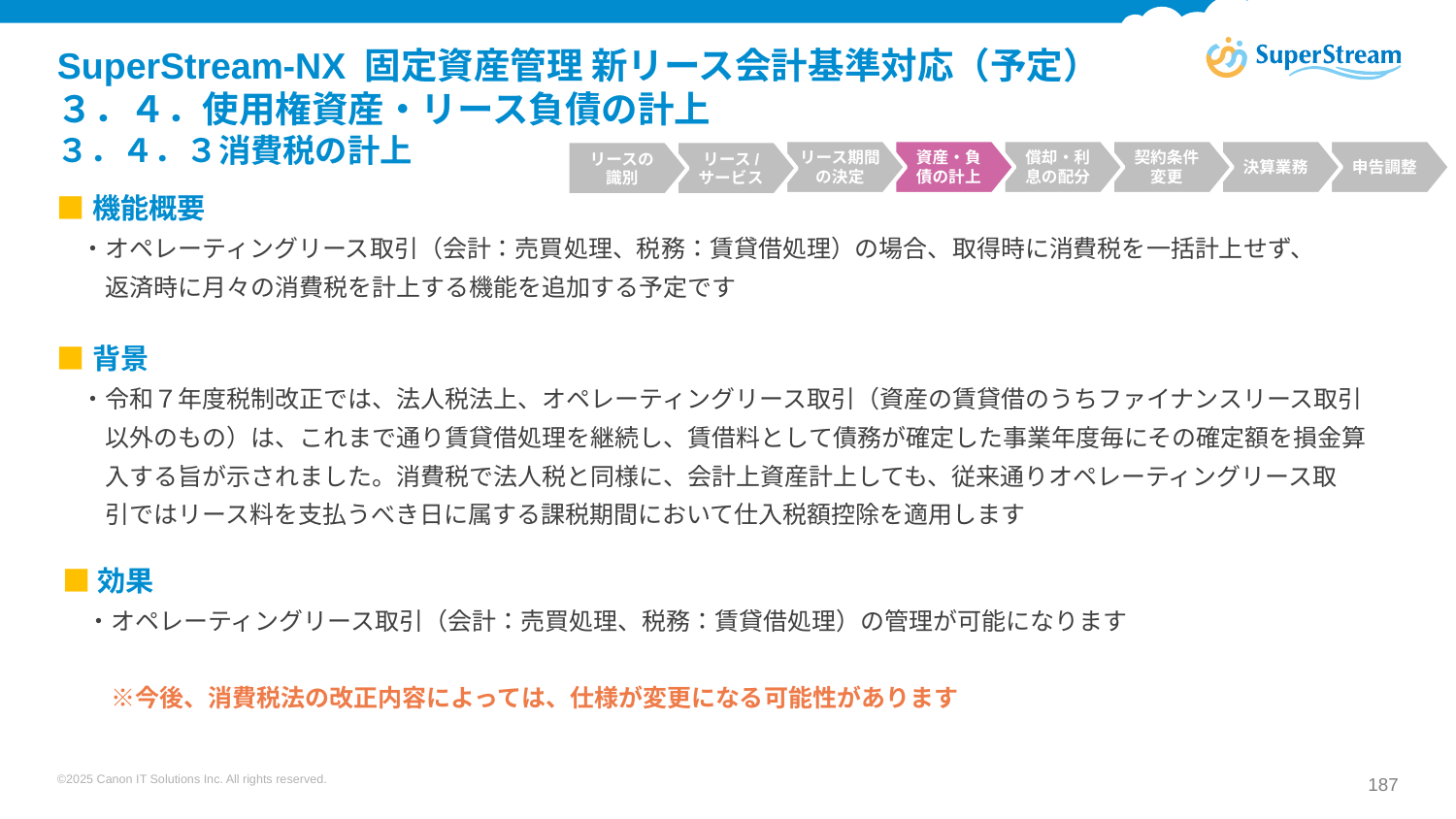

# SuperStream-NX 固定資産管理 新リース会計基準対応（予定） ３．４．使用権資産・リース負債の計上 ３．４．３消費税の計上
リース期間の決定
資産・負債の計上
償却・利息の配分
契約条件
変更
決算業務
申告調整
リースの
識別
リース/
サービス
■機能概要
　・オペレーティングリース取引（会計：売買処理、税務：賃貸借処理）の場合、取得時に消費税を一括計上せず、
　　返済時に月々の消費税を計上する機能を追加する予定です
■背景
　・令和７年度税制改正では、法人税法上、オペレーティングリース取引（資産の賃貸借のうちファイナンスリース取引
　　以外のもの）は、これまで通り賃貸借処理を継続し、賃借料として債務が確定した事業年度毎にその確定額を損金算
　　入する旨が示されました。消費税で法人税と同様に、会計上資産計上しても、従来通りオペレーティングリース取
　　引ではリース料を支払うべき日に属する課税期間において仕入税額控除を適用します
■効果
　・オペレーティングリース取引（会計：売買処理、税務：賃貸借処理）の管理が可能になります

　　※今後、消費税法の改正内容によっては、仕様が変更になる可能性があります
©2025 Canon IT Solutions Inc. All rights reserved.
187